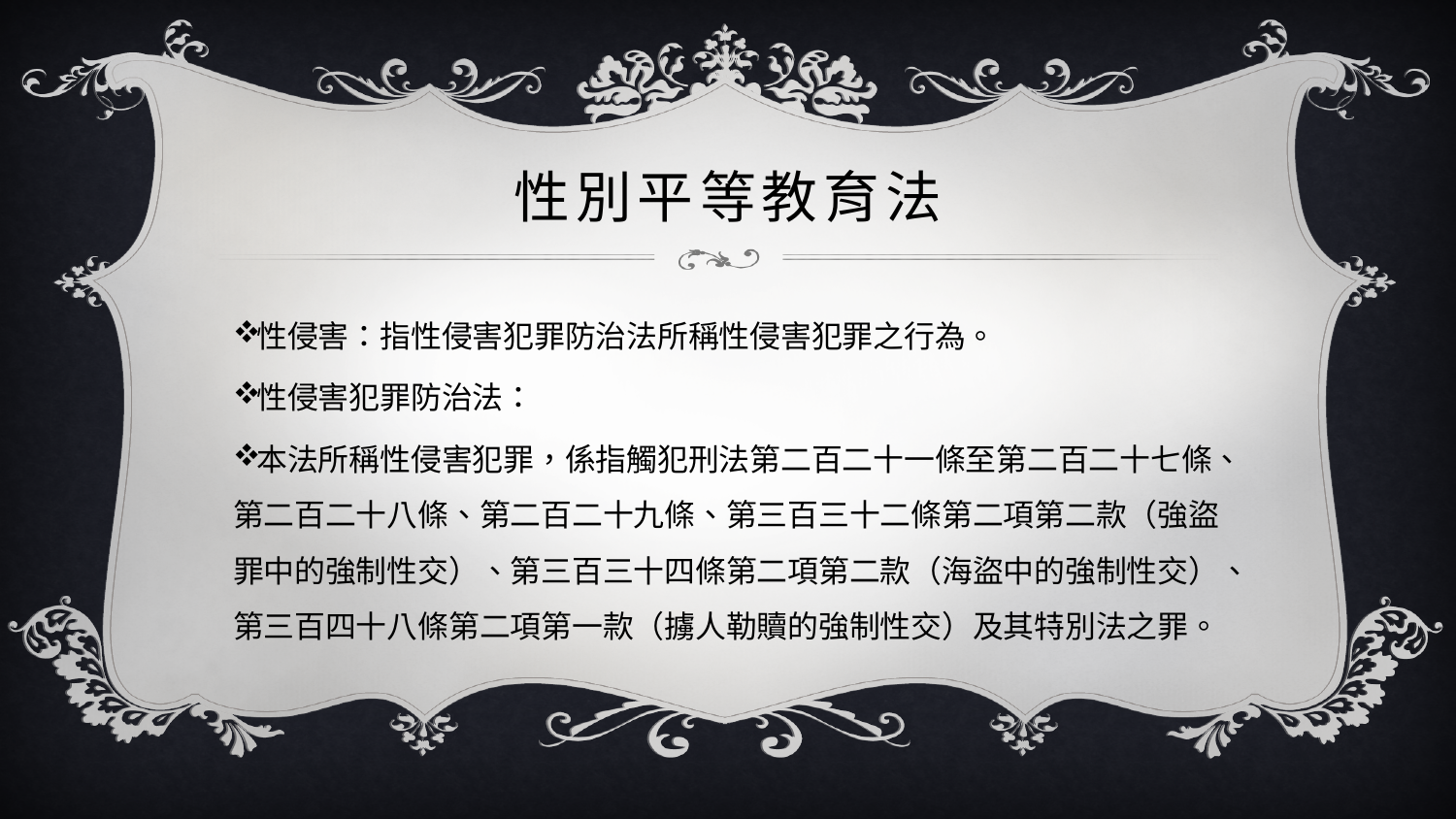

# 性別平等教育法
性侵害：指性侵害犯罪防治法所稱性侵害犯罪之行為。
性侵害犯罪防治法：
本法所稱性侵害犯罪，係指觸犯刑法第二百二十一條至第二百二十七條、第二百二十八條、第二百二十九條、第三百三十二條第二項第二款（強盜罪中的強制性交）、第三百三十四條第二項第二款（海盜中的強制性交）、第三百四十八條第二項第一款（擄人勒贖的強制性交）及其特別法之罪。